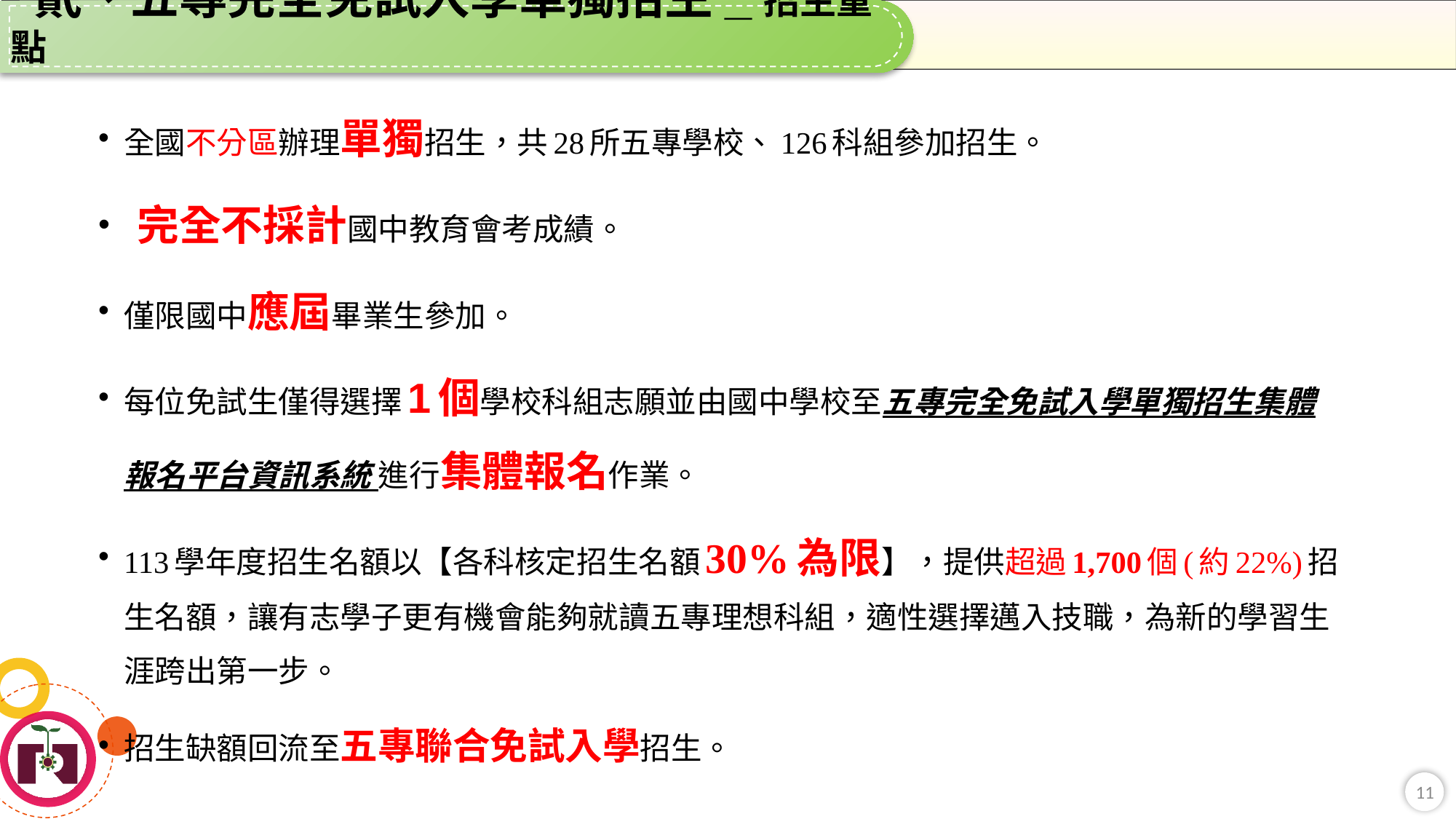

貳、五專完全免試入學單獨招生_招生重點

全國不分區辦理單獨招生，共28所五專學校、126科組參加招生。
 完全不採計國中教育會考成績。
僅限國中應屆畢業生參加。
每位免試生僅得選擇1個學校科組志願並由國中學校至五專完全免試入學單獨招生集體報名平台資訊系統 進行集體報名作業。
113學年度招生名額以【各科核定招生名額30%為限】，提供超過1,700個(約22%)招生名額，讓有志學子更有機會能夠就讀五專理想科組，適性選擇邁入技職，為新的學習生涯跨出第一步。
招生缺額回流至五專聯合免試入學招生。